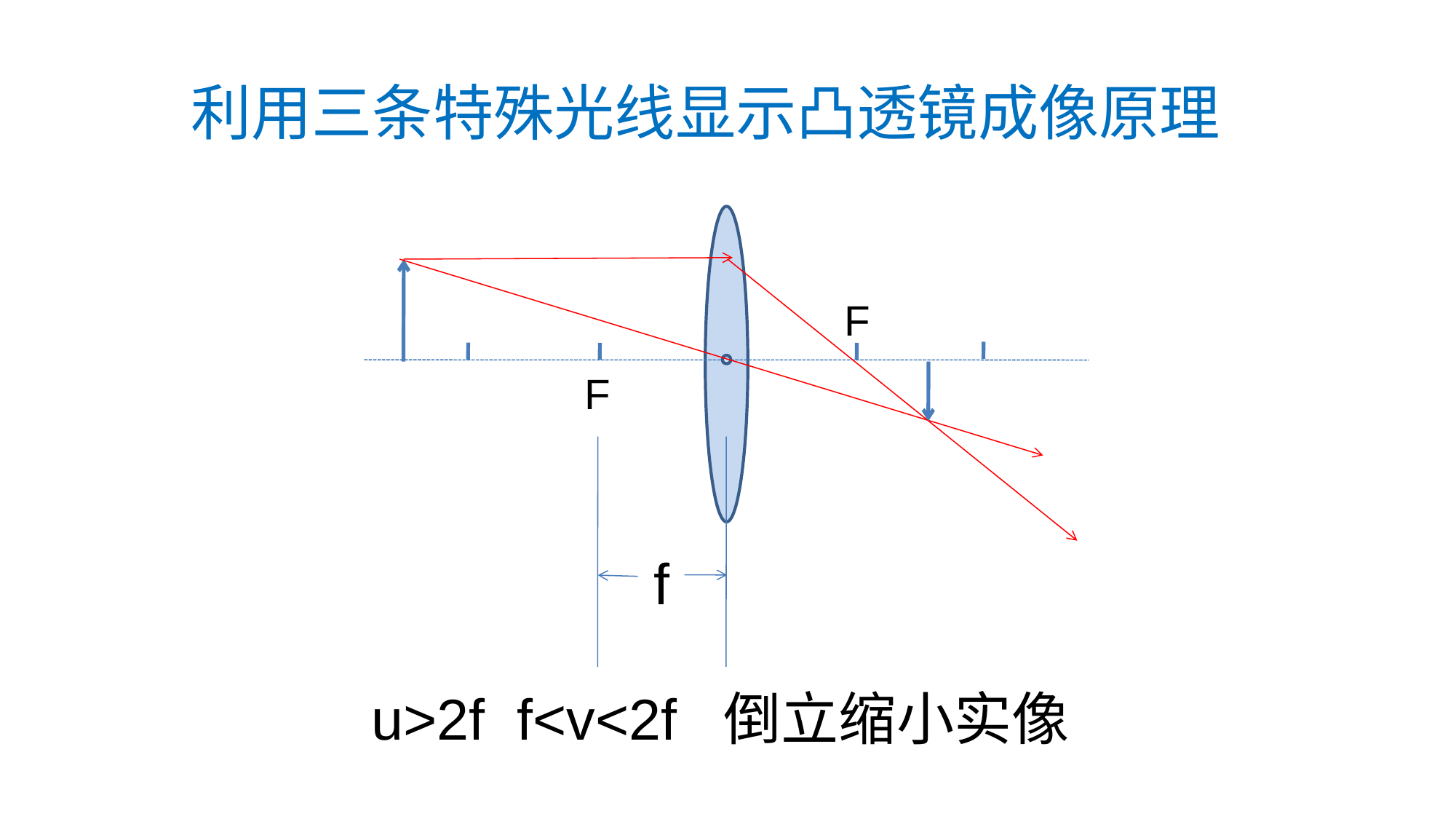

利用三条特殊光线显示凸透镜成像原理

F
f
F

u>2f  f<v<2f  倒立缩小实像
47